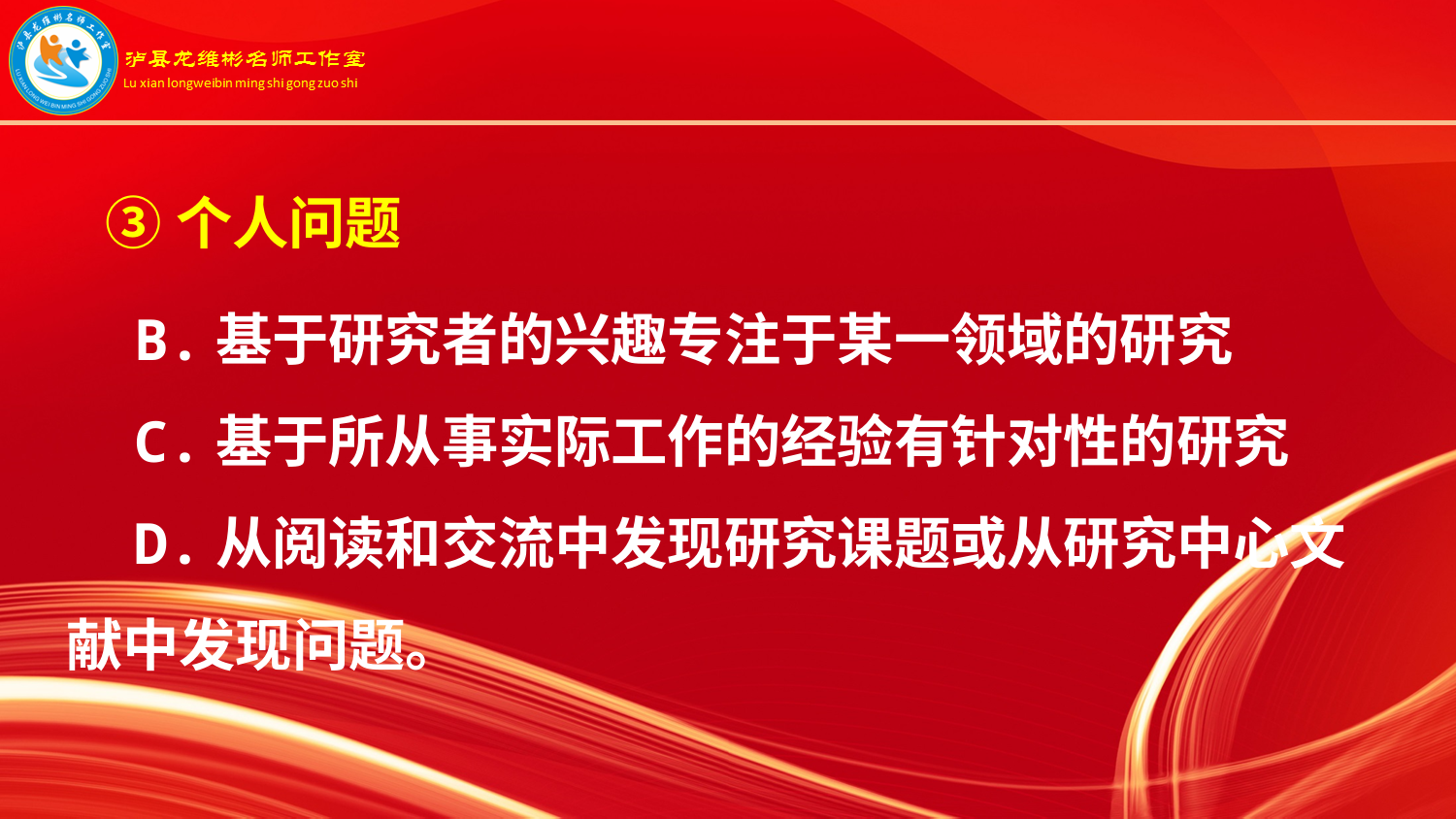

③个人问题
  B.基于研究者的兴趣专注于某一领域的研究
  C.基于所从事实际工作的经验有针对性的研究
  D.从阅读和交流中发现研究课题或从研究中心文献中发现问题。